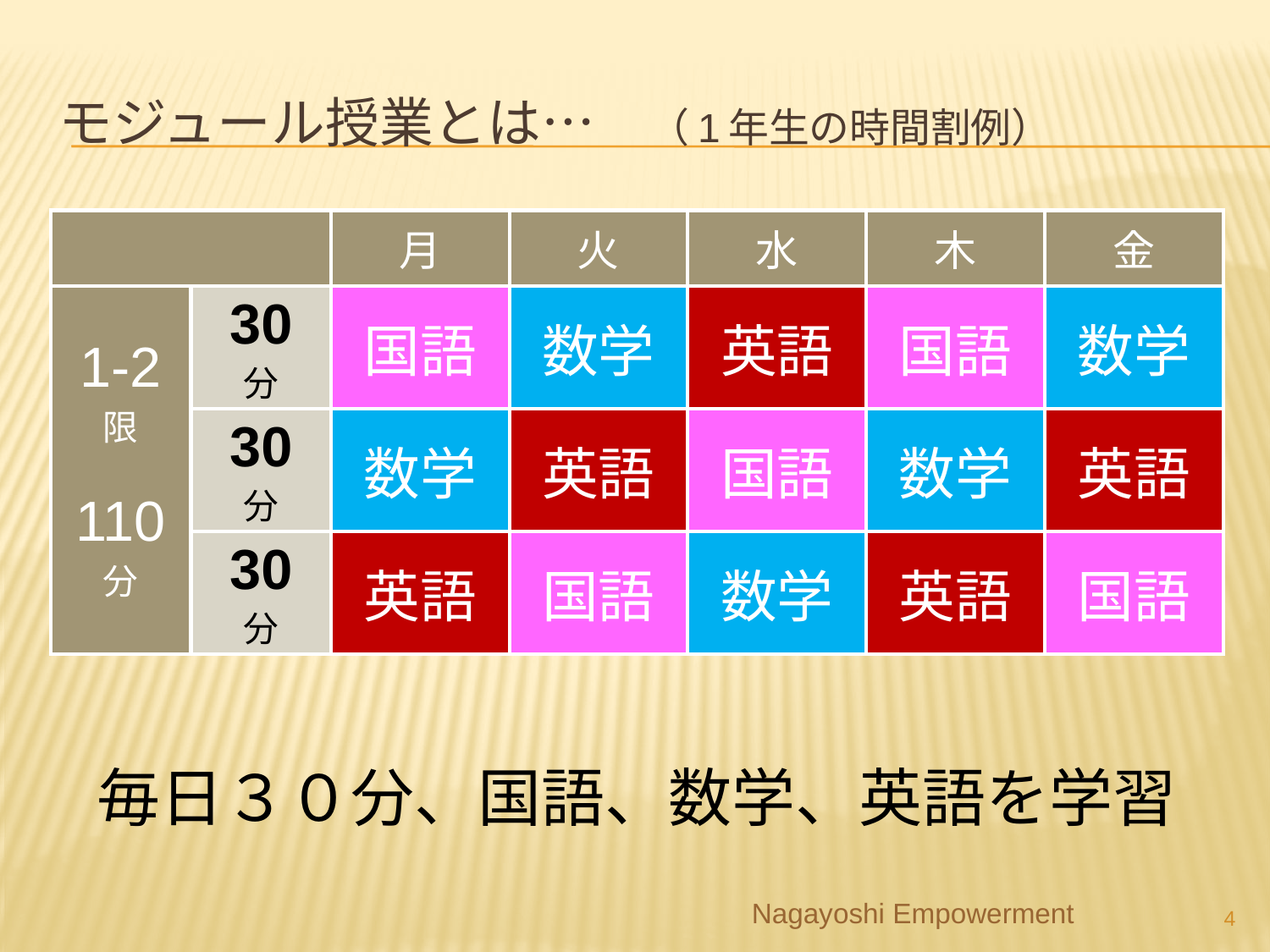

# モジュール授業とは…　（1年生の時間割例）
|  |  | 月 | 火 | 水 | 木 | 金 |
| --- | --- | --- | --- | --- | --- | --- |
| 1-2 限 110 分 | 30 分 | 国語 | 数学 | 英語 | 国語 | 数学 |
|  | 30 分 | 数学 | 英語 | 国語 | 数学 | 英語 |
|  | 30 分 | 英語 | 国語 | 数学 | 英語 | 国語 |
WS
毎日３０分、国語、数学、英語を学習
4